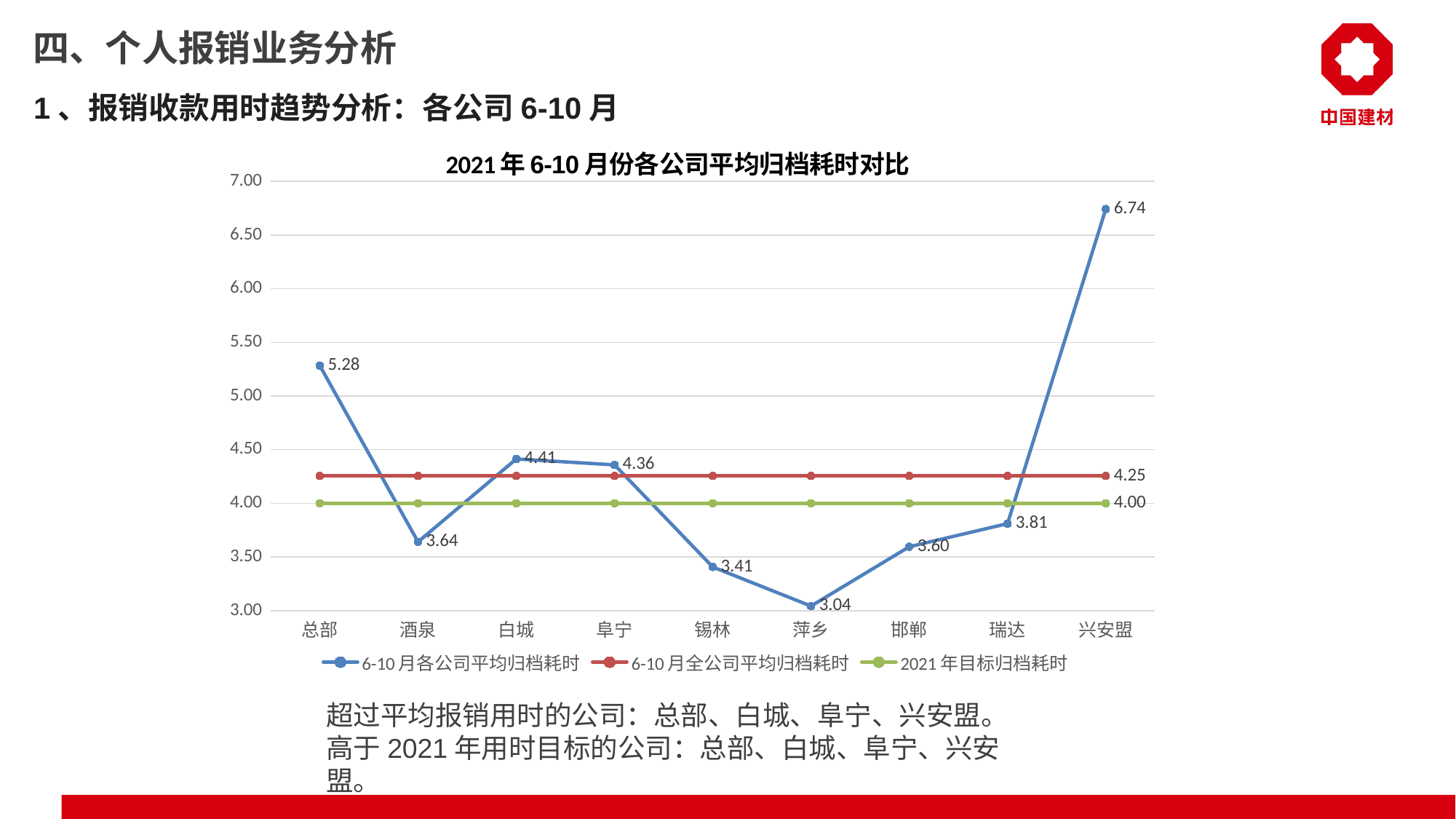

# 四、个人报销业务分析
1、报销收款用时趋势分析：各公司6-10月

### Chart

| Category | 6-10月各公司平均归档耗时 | 6-10月全公司平均归档耗时 | 2021年目标归档耗时 |
|---|---|---|---|
| 总部 | 5.28393451957407 | 4.25492464855469 | 4.0 |
| 酒泉 | 3.6407431563748 | 4.25492464855469 | 4.0 |
| 白城 | 4.41338292009218 | 4.25492464855469 | 4.0 |
| 阜宁 | 4.35835117738074 | 4.25492464855469 | 4.0 |
| 锡林 | 3.4069429821651 | 4.25492464855469 | 4.0 |
| 萍乡 | 3.04257238329192 | 4.25492464855469 | 4.0 |
| 邯郸 | 3.59536832690407 | 4.25492464855469 | 4.0 |
| 瑞达 | 3.8107257515457 | 4.25492464855469 | 4.0 |
| 兴安盟 | 6.74230061966361 | 4.25492464855469 | 4.0 |
超过平均报销用时的公司：总部、白城、阜宁、兴安盟。
高于2021年用时目标的公司：总部、白城、阜宁、兴安盟。